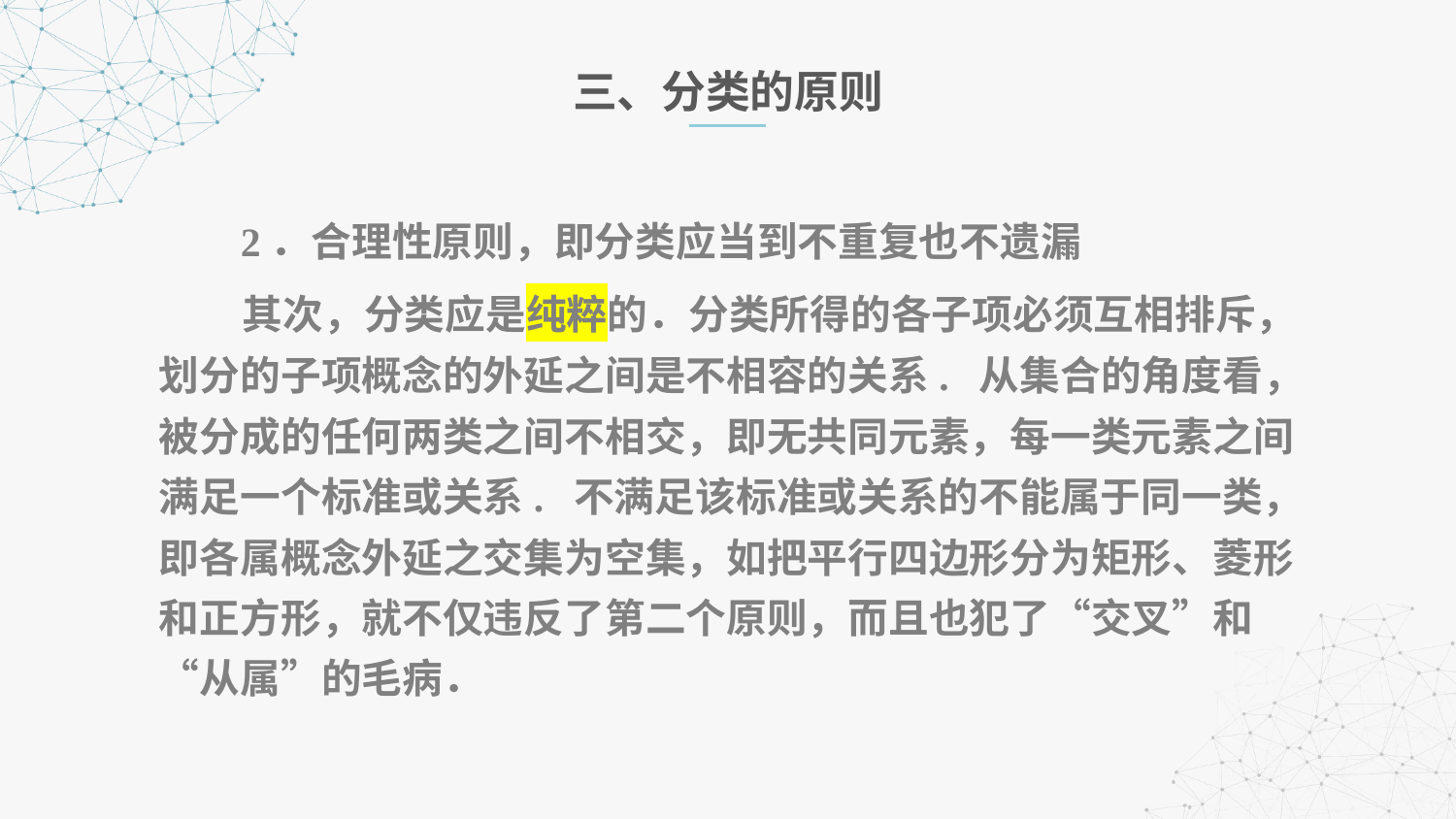

三、分类的原则
        2．合理性原则，即分类应当到不重复也不遗漏
        其次，分类应是纯粹的．分类所得的各子项必须互相排斥，划分的子项概念的外延之间是不相容的关系.  从集合的角度看，被分成的任何两类之间不相交，即无共同元素，每一类元素之间满足一个标准或关系.  不满足该标准或关系的不能属于同一类，即各属概念外延之交集为空集，如把平行四边形分为矩形、菱形和正方形，就不仅违反了第二个原则，而且也犯了“交叉”和“从属”的毛病．